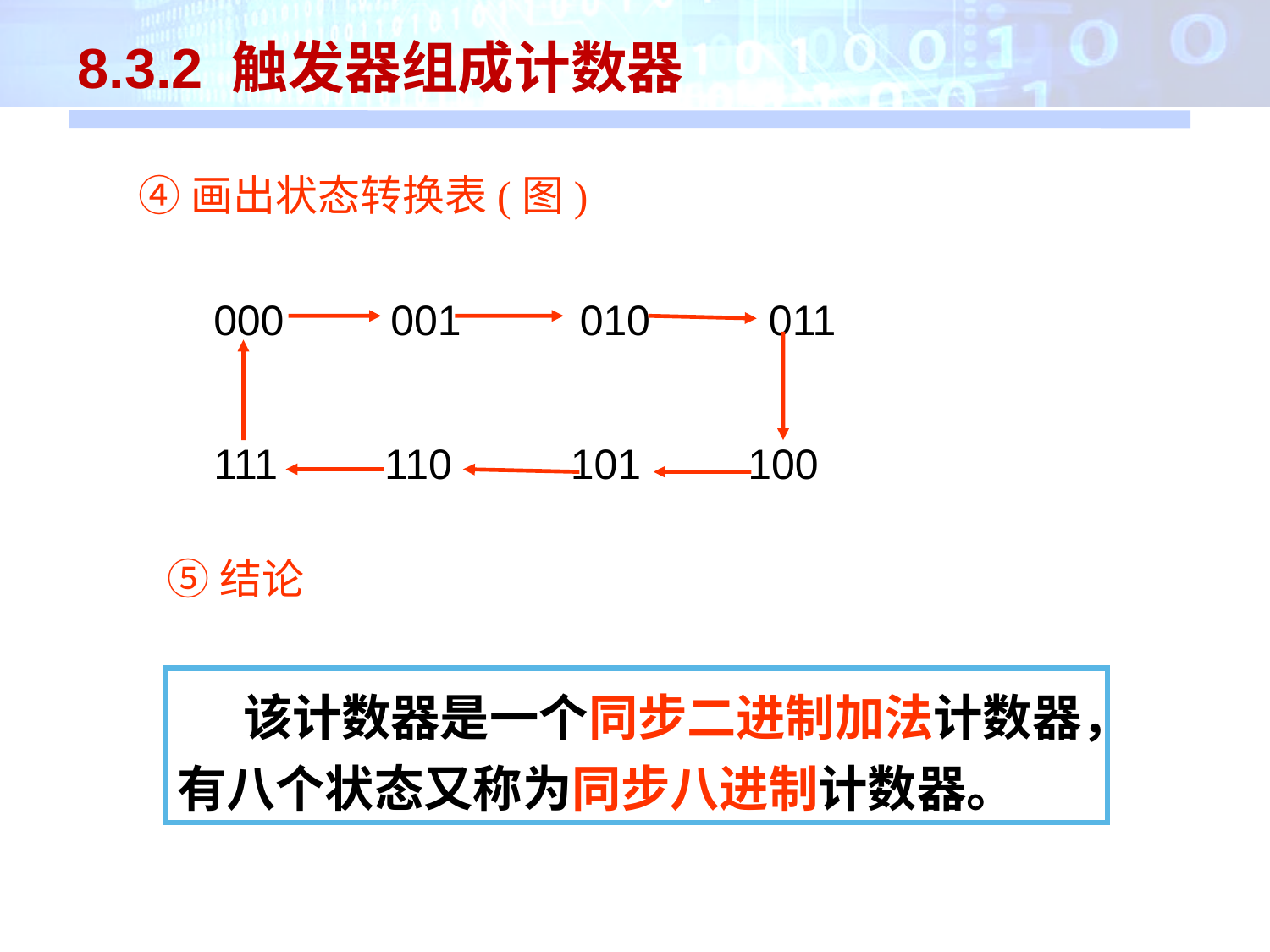

8.3.2 触发器组成计数器
 ④画出状态转换表(图)
000         001          010          011

111         110          101         100

⑤结论
  该计数器是一个同步二进制加法计数器，有八个状态又称为同步八进制计数器。